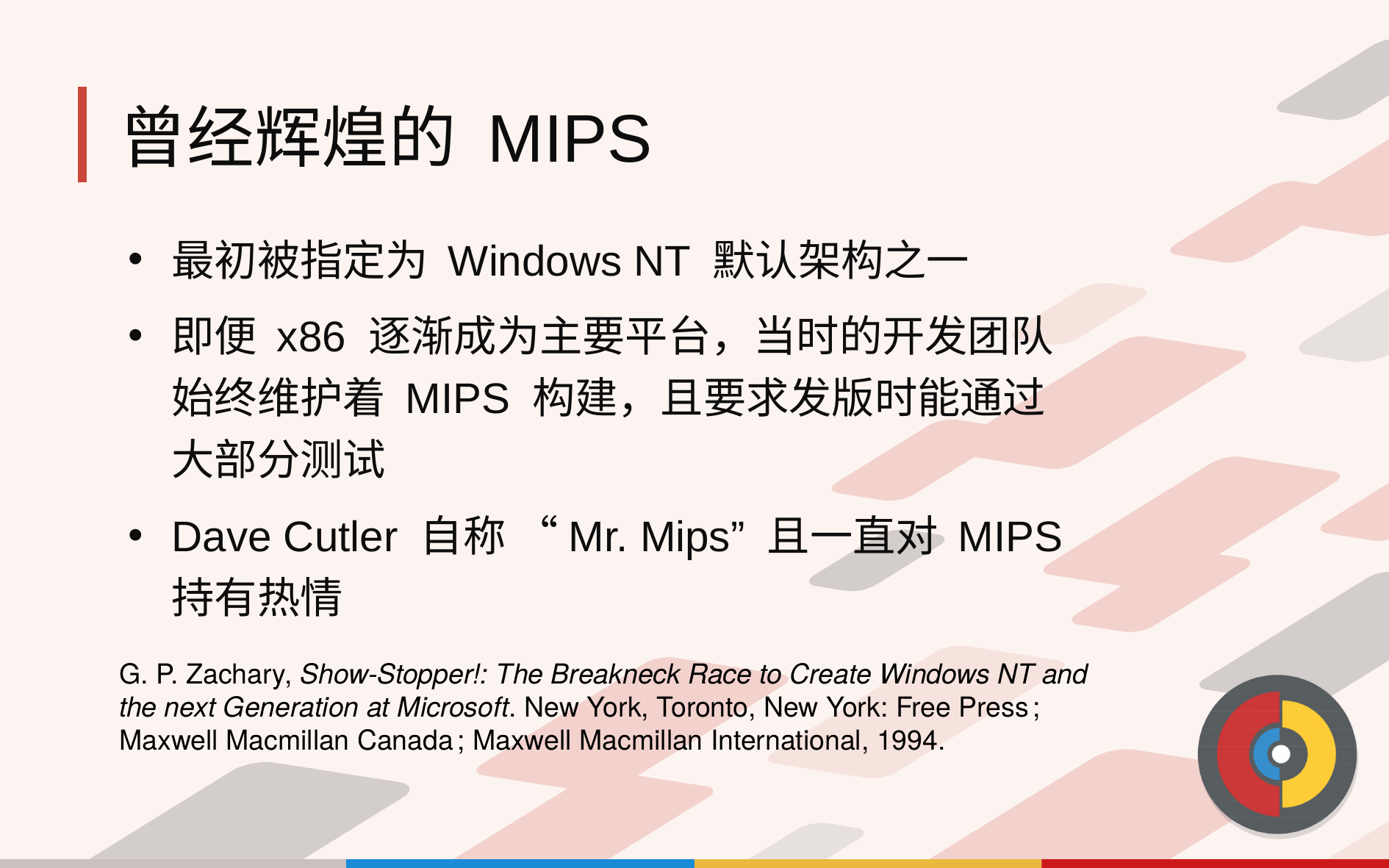

# 曾经辉煌的 MIPS
最初被指定为 Windows NT 默认架构之一
即便 x86 逐渐成为主要平台，当时的开发团队始终维护着 MIPS 构建，且要求发版时能通过大部分测试
Dave Cutler 自称 “Mr. Mips” 且一直对 MIPS 持有热情

G. P. Zachary, Show-Stopper!: The Breakneck Race to Create Windows NT and the next Generation at Microsoft. New York, Toronto, New York: Free Press ; Maxwell Macmillan Canada ; Maxwell Macmillan International, 1994.